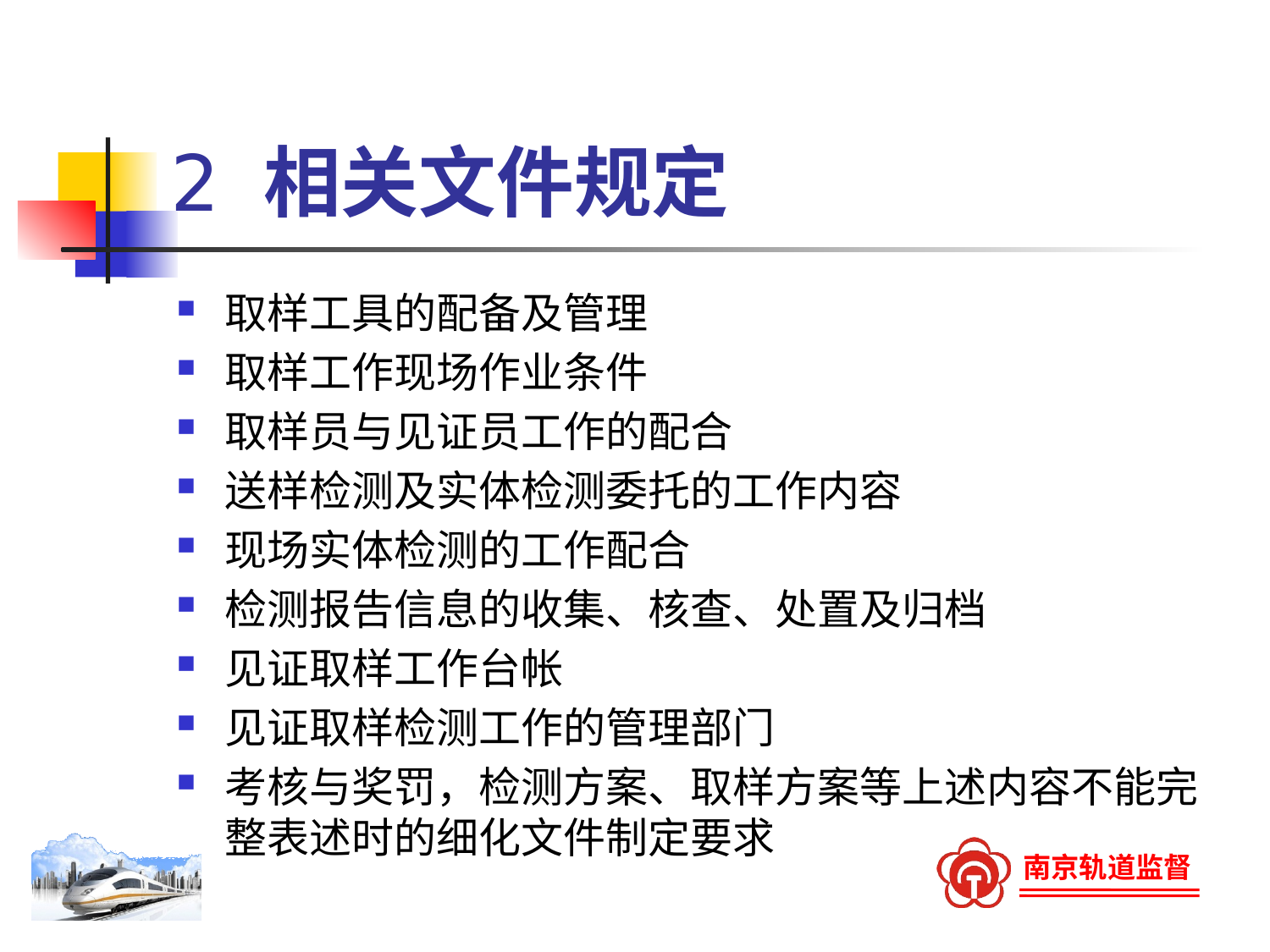

# 2 相关文件规定
取样工具的配备及管理
取样工作现场作业条件
取样员与见证员工作的配合
送样检测及实体检测委托的工作内容
现场实体检测的工作配合
检测报告信息的收集、核查、处置及归档
见证取样工作台帐
见证取样检测工作的管理部门
考核与奖罚，检测方案、取样方案等上述内容不能完整表述时的细化文件制定要求